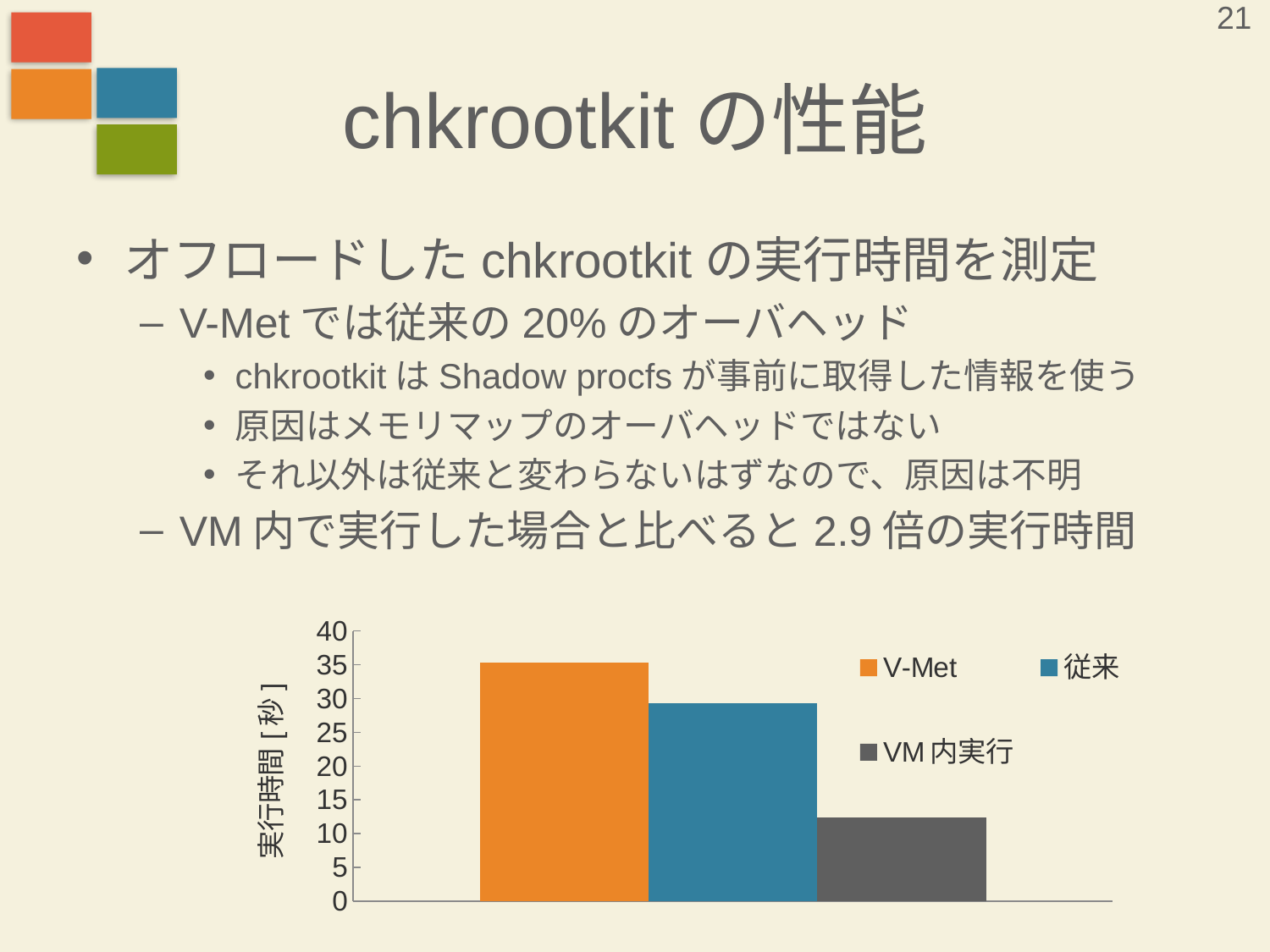

21
# chkrootkitの性能
オフロードしたchkrootkitの実行時間を測定
V-Metでは従来の20%のオーバヘッド
chkrootkitはShadow procfsが事前に取得した情報を使う
原因はメモリマップのオーバヘッドではない
それ以外は従来と変わらないはずなので、原因は不明
VM内で実行した場合と比べると2.9倍の実行時間

### Chart

| Category | V-Met | 従来 | VM内実行 |
|---|---|---|---|